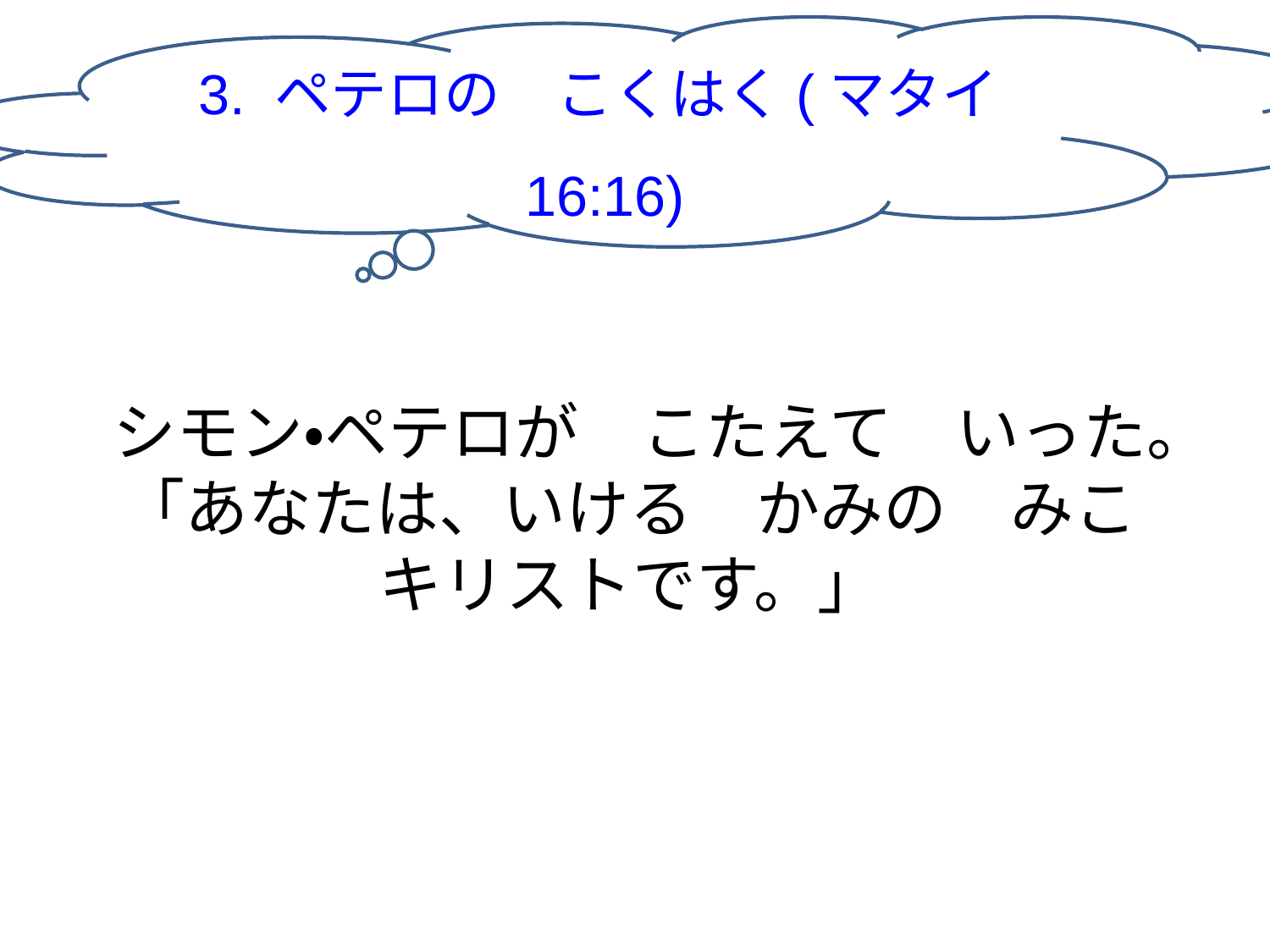

3. ペテロの　こくはく(マタイ16:16)
シモン・ペテロが　こたえて　いった。
「あなたは、いける　かみの　みこ
キリストです。」